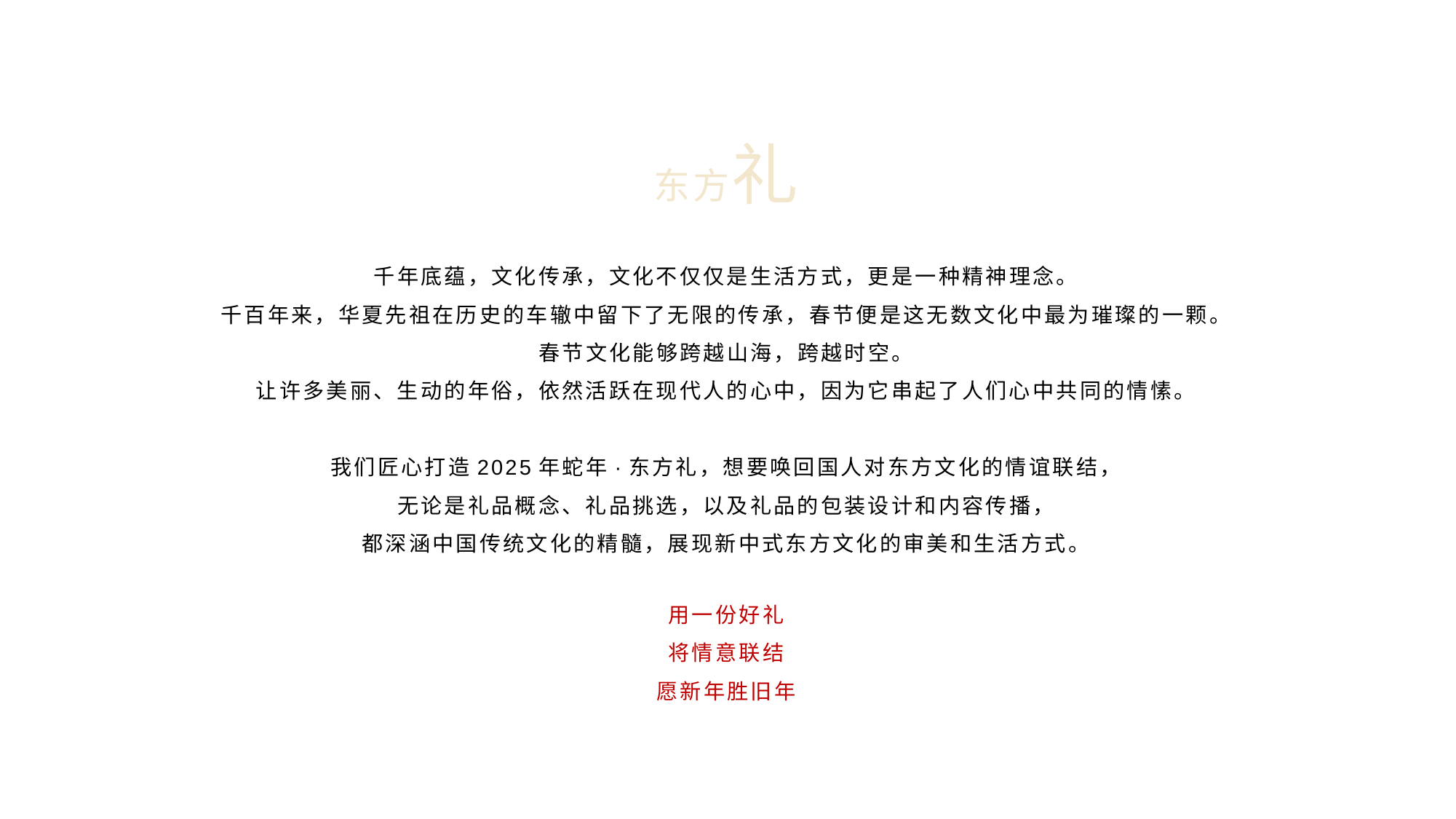

东方礼

千年底蕴，文化传承，文化不仅仅是生活方式，更是一种精神理念。
千百年来，华夏先祖在历史的车辙中留下了无限的传承，春节便是这无数文化中最为璀璨的一颗。
春节文化能够跨越山海，跨越时空。
让许多美丽、生动的年俗，依然活跃在现代人的心中，因为它串起了人们心中共同的情愫。

我们匠心打造2025年蛇年·东方礼，想要唤回国人对东方文化的情谊联结，
无论是礼品概念、礼品挑选，以及礼品的包装设计和内容传播，
都深涵中国传统文化的精髓，展现新中式东方文化的审美和生活方式。

用一份好礼
将情意联结
愿新年胜旧年